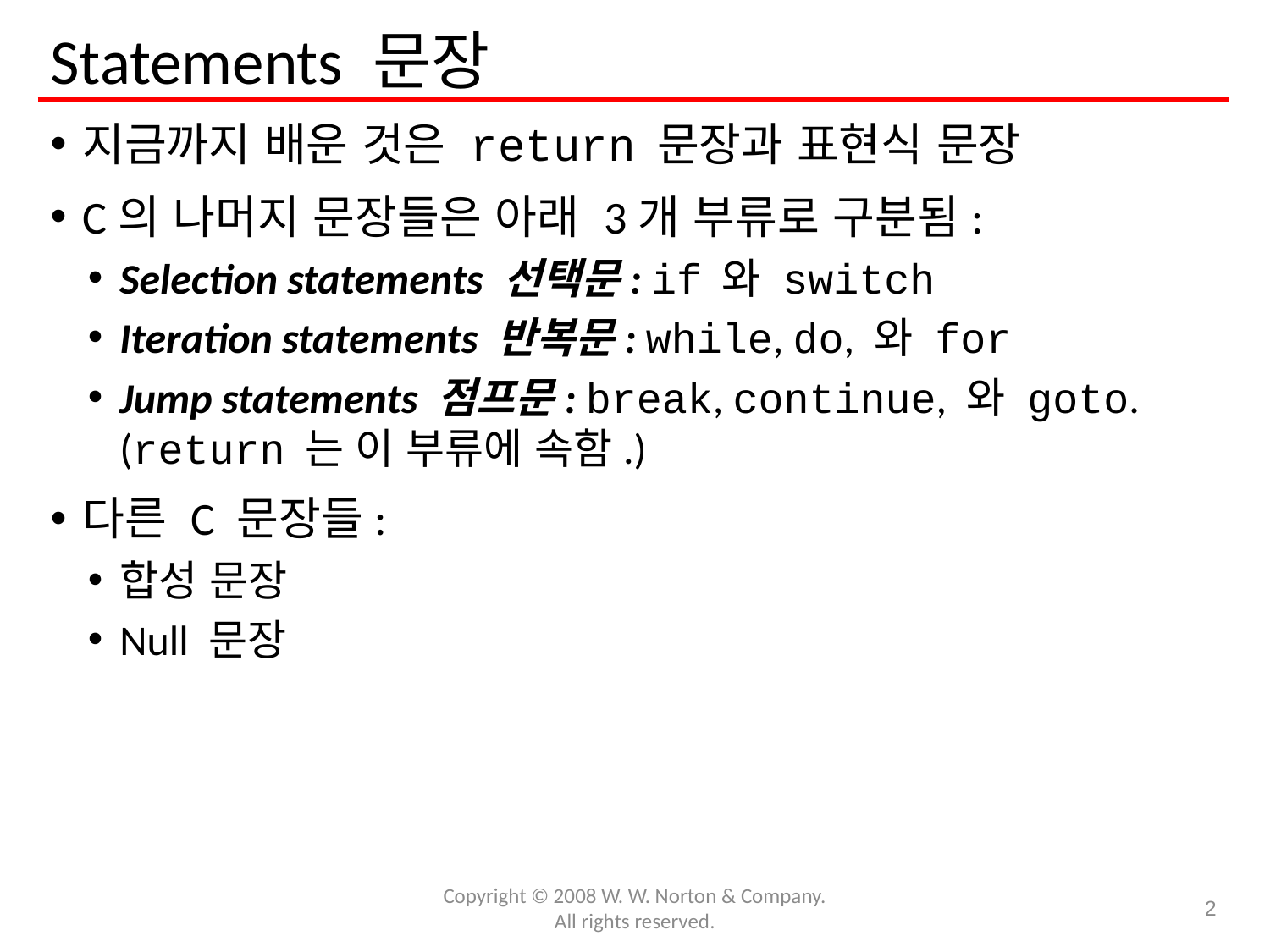

# Statements 문장
지금까지 배운 것은 return 문장과 표현식 문장
C의 나머지 문장들은 아래 3개 부류로 구분됨:
Selection statements 선택문: if 와 switch
Iteration statements 반복문: while, do, 와 for
Jump statements 점프문: break, continue, 와 goto. (return 는 이 부류에 속함.)
다른 C 문장들:
합성 문장
Null 문장

Copyright © 2008 W. W. Norton & Company.
All rights reserved.
2